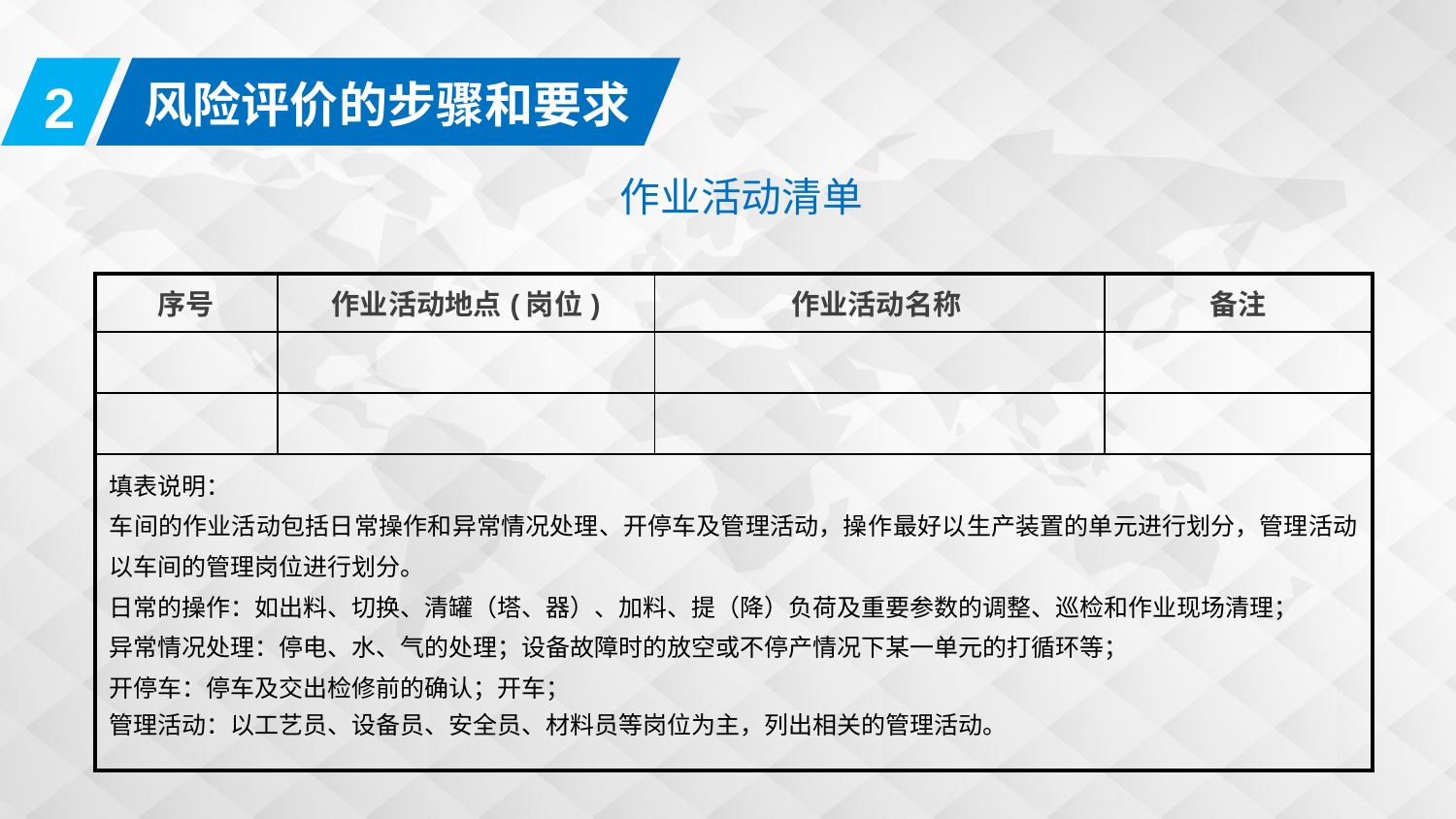

2
风险评价的步骤和要求
作业活动清单
| 序号 | 作业活动地点(岗位) | 作业活动名称 | 备注 |
| --- | --- | --- | --- |
|  |  |  |  |
|  |  |  |  |
| 填表说明： 车间的作业活动包括日常操作和异常情况处理、开停车及管理活动，操作最好以生产装置的单元进行划分，管理活动以车间的管理岗位进行划分。 日常的操作：如出料、切换、清罐（塔、器）、加料、提（降）负荷及重要参数的调整、巡检和作业现场清理； 异常情况处理：停电、水、气的处理；设备故障时的放空或不停产情况下某一单元的打循环等； 开停车：停车及交出检修前的确认；开车； 管理活动：以工艺员、设备员、安全员、材料员等岗位为主，列出相关的管理活动。 |  |  |  |